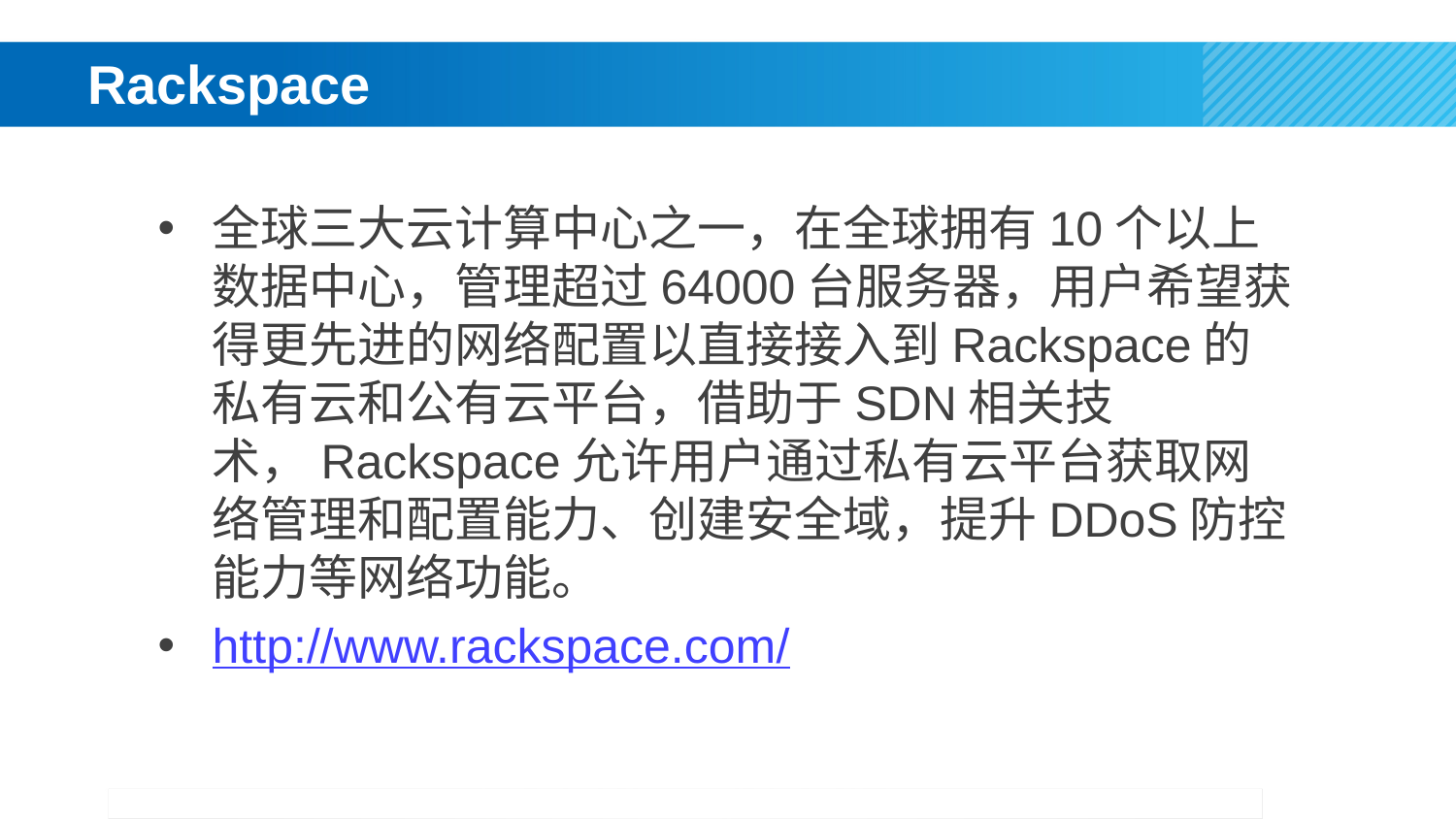

# Rackspace
全球三大云计算中心之一，在全球拥有10个以上数据中心，管理超过64000台服务器，用户希望获得更先进的网络配置以直接接入到Rackspace的私有云和公有云平台，借助于SDN相关技术，Rackspace允许用户通过私有云平台获取网络管理和配置能力、创建安全域，提升DDoS防控能力等网络功能。
http://www.rackspace.com/